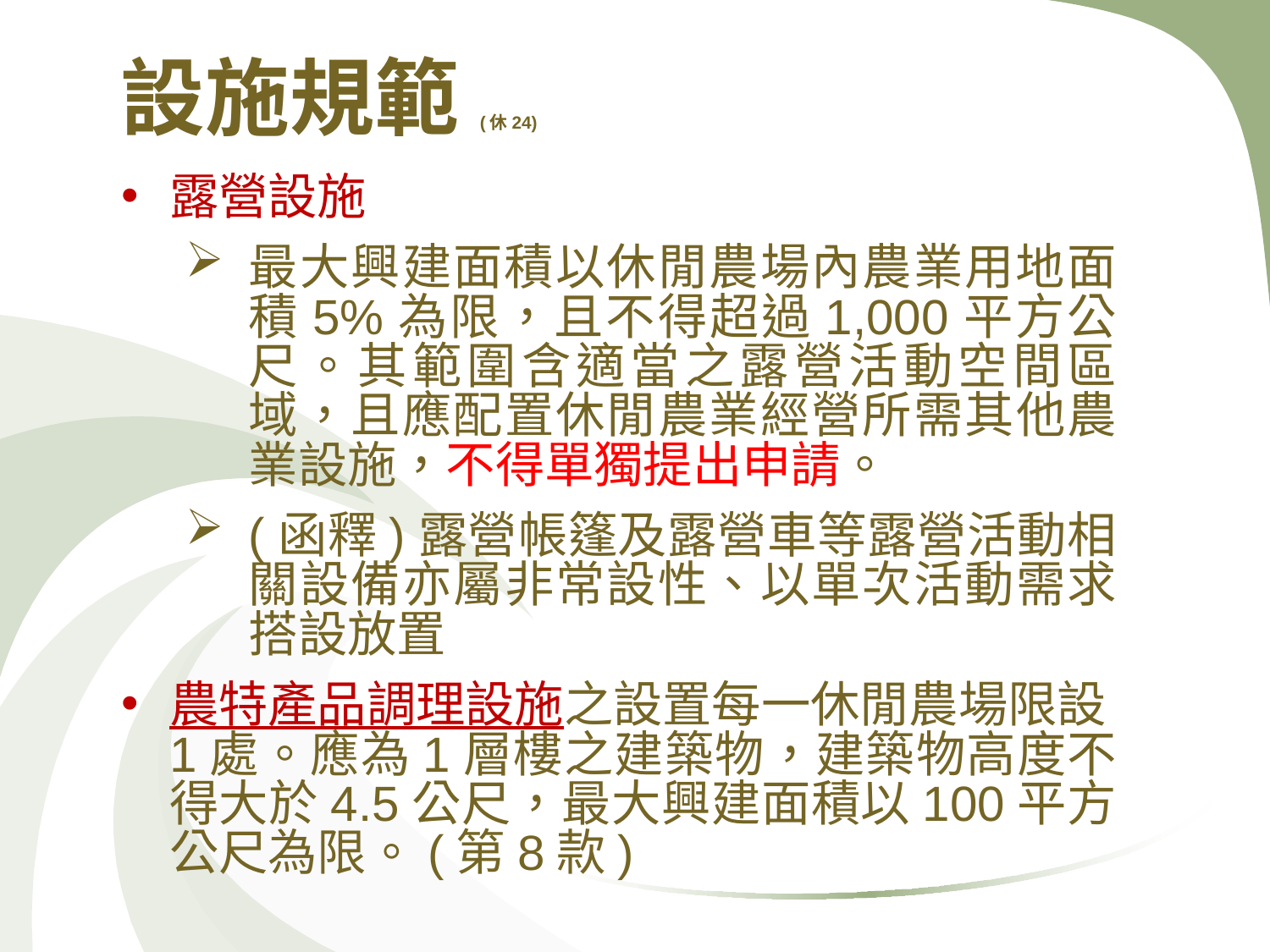

設施規範(休24)
露營設施
最大興建面積以休閒農場內農業用地面積5%為限，且不得超過1,000平方公尺。其範圍含適當之露營活動空間區域，且應配置休閒農業經營所需其他農業設施，不得單獨提出申請。
(函釋)露營帳篷及露營車等露營活動相關設備亦屬非常設性、以單次活動需求搭設放置
農特產品調理設施之設置每一休閒農場限設1處。應為1層樓之建築物，建築物高度不得大於4.5公尺，最大興建面積以100平方公尺為限。(第8款)